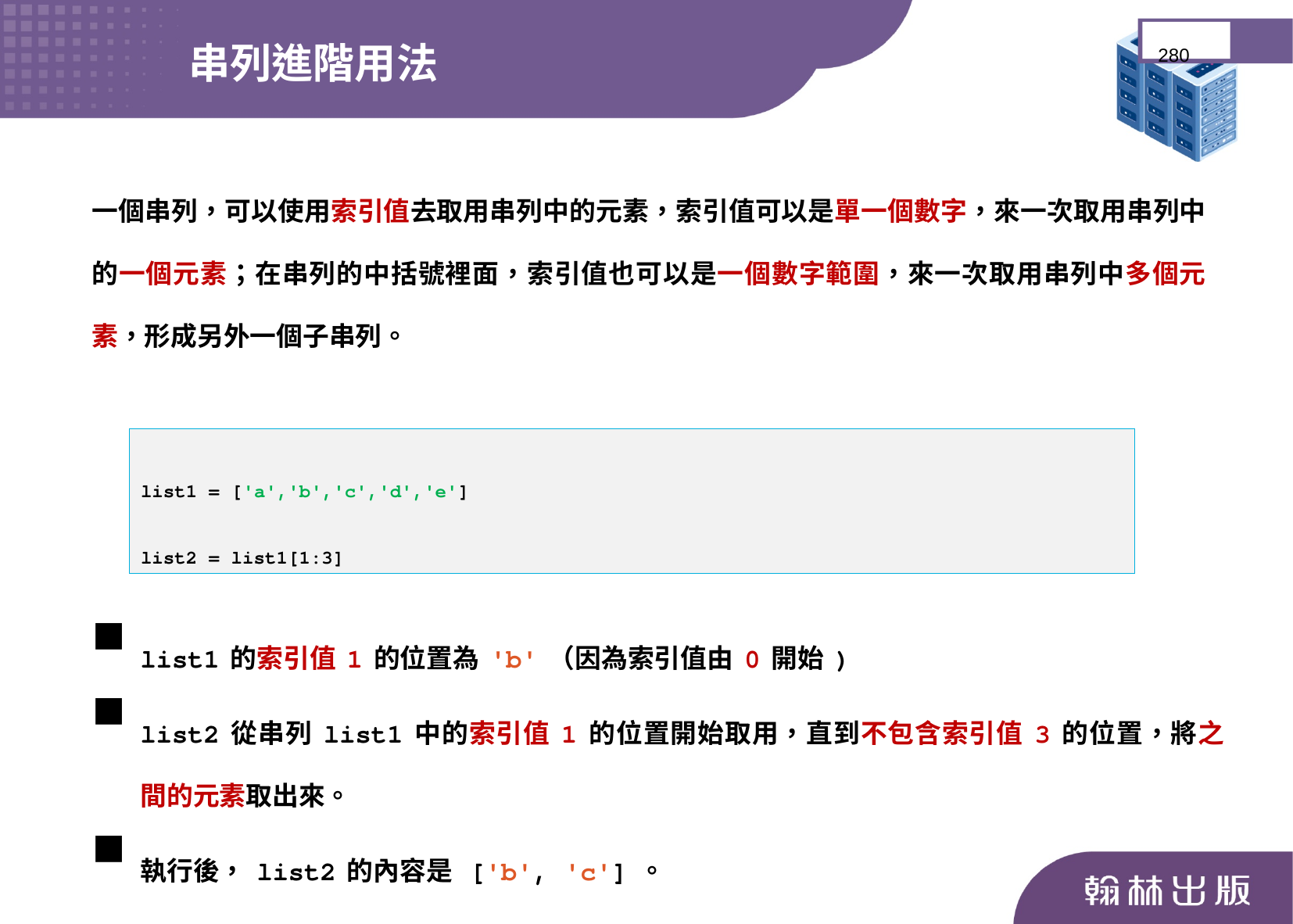

串列進階用法
280
一個串列，可以使用索引值去取用串列中的元素，索引值可以是單一個數字，來一次取用串列中的一個元素；在串列的中括號裡面，索引值也可以是一個數字範圍，來一次取用串列中多個元素，形成另外一個子串列。
list1 = ['a','b','c','d','e']
list2 = list1[1:3]
list1的索引值1的位置為'b'（因為索引值由0開始)
list2從串列list1中的索引值1的位置開始取用，直到不包含索引值3的位置，將之間的元素取出來。
執行後，list2的內容是 ['b', 'c']。